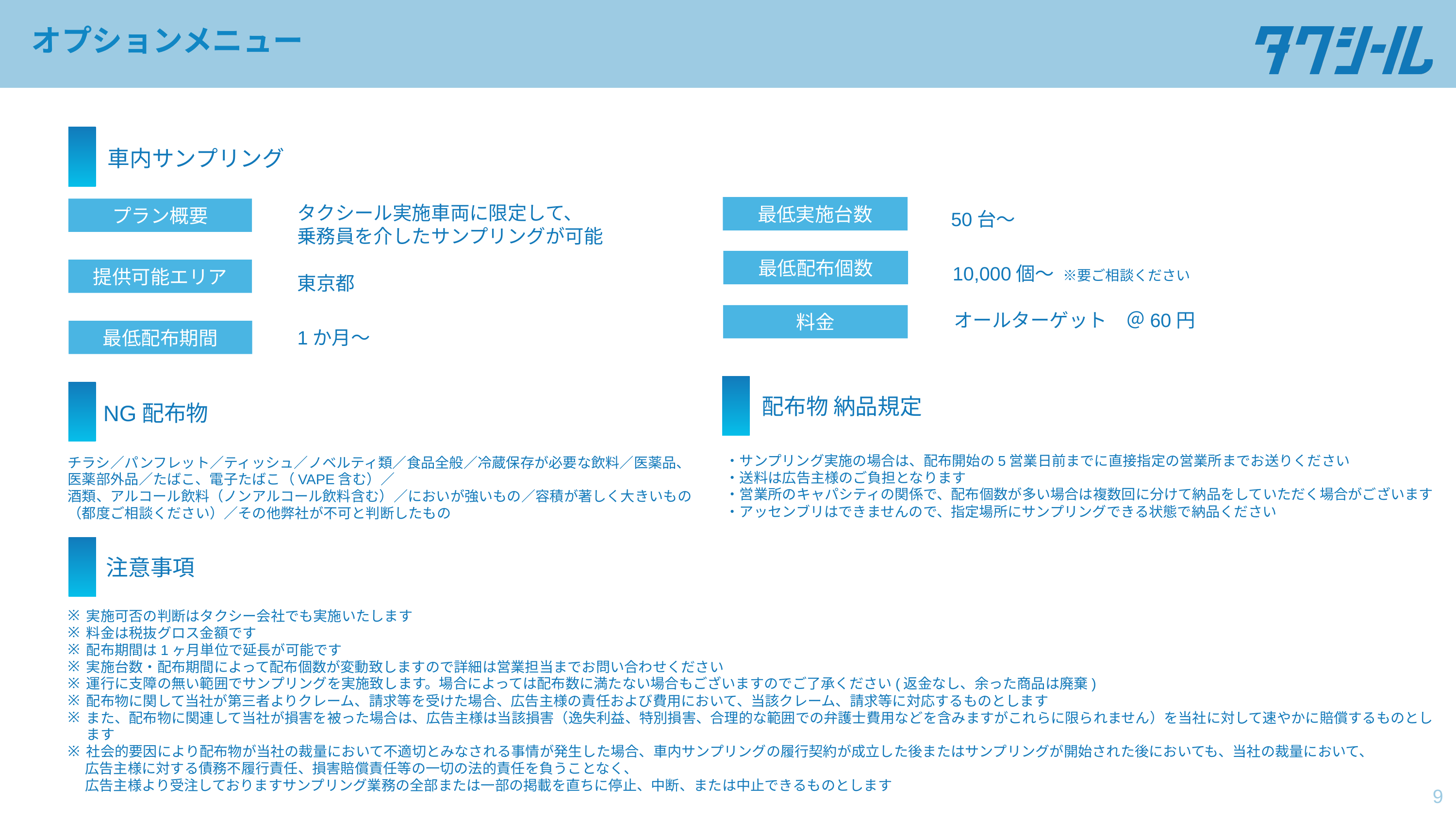

# オプションメニュー

車内サンプリング
最低実施台数
タクシール実施車両に限定して、
乗務員を介したサンプリングが可能
プラン概要
50台〜
最低配布個数
10,000個〜  ※要ご相談ください
提供可能エリア
東京都
オールターゲット　＠60円
料金
最低配布期間
1か月〜

配布物 納品規定
NG配布物
・サンプリング実施の場合は、配布開始の5営業日前までに直接指定の営業所までお送りください
・送料は広告主様のご負担となります
・営業所のキャパシティの関係で、配布個数が多い場合は複数回に分けて納品をしていただく場合がございます
・アッセンブリはできませんので、指定場所にサンプリングできる状態で納品ください
チラシ／パンフレット／ティッシュ／ノベルティ類／食品全般／冷蔵保存が必要な飲料／医薬品、医薬部外品／たばこ、電子たばこ（VAPE含む）／
酒類、アルコール飲料（ノンアルコール飲料含む）／においが強いもの／容積が著しく大きいもの（都度ご相談ください）／その他弊社が不可と判断したもの

注意事項
実施可否の判断はタクシー会社でも実施いたします
料金は税抜グロス金額です
配布期間は1ヶ月単位で延長が可能です
実施台数・配布期間によって配布個数が変動致しますので詳細は営業担当までお問い合わせください
運行に支障の無い範囲でサンプリングを実施致します。場合によっては配布数に満たない場合もございますのでご了承ください(返金なし、余った商品は廃棄)
配布物に関して当社が第三者よりクレーム、請求等を受けた場合、広告主様の責任および費用において、当該クレーム、請求等に対応するものとします
また、配布物に関連して当社が損害を被った場合は、広告主様は当該損害（逸失利益、特別損害、合理的な範囲での弁護士費用などを含みますがこれらに限られません）を当社に対して速やかに賠償するものとします
社会的要因により配布物が当社の裁量において不適切とみなされる事情が発生した場合、車内サンプリングの履行契約が成立した後またはサンプリングが開始された後においても、当社の裁量において、
　 広告主様に対する債務不履行責任、損害賠償責任等の一切の法的責任を負うことなく、
　 広告主様より受注しておりますサンプリング業務の全部または一部の掲載を直ちに停止、中断、または中止できるものとします

9